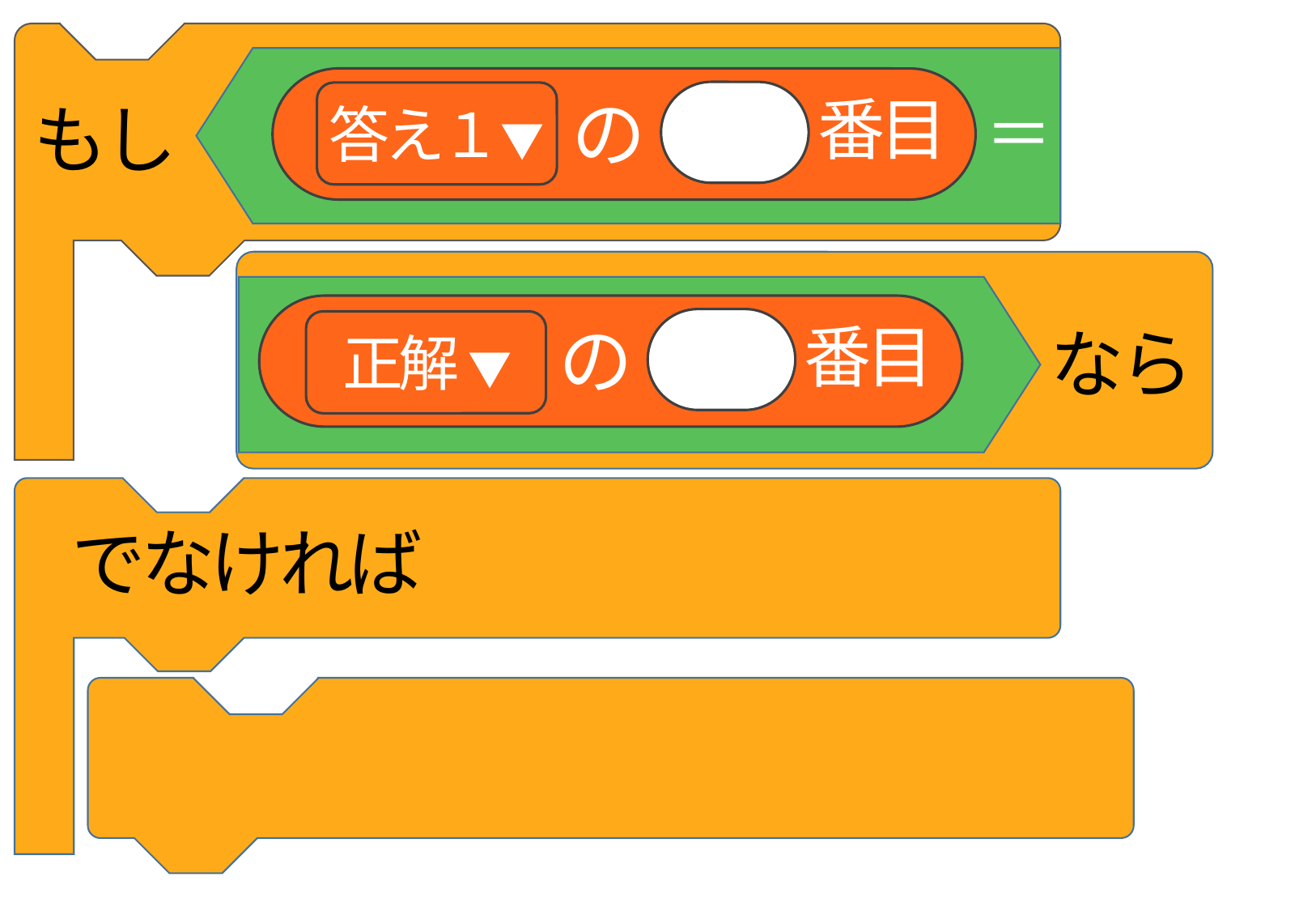

もし

番目
の

答え１▼
＝

番目
の

正解 ▼
なら

でなければ